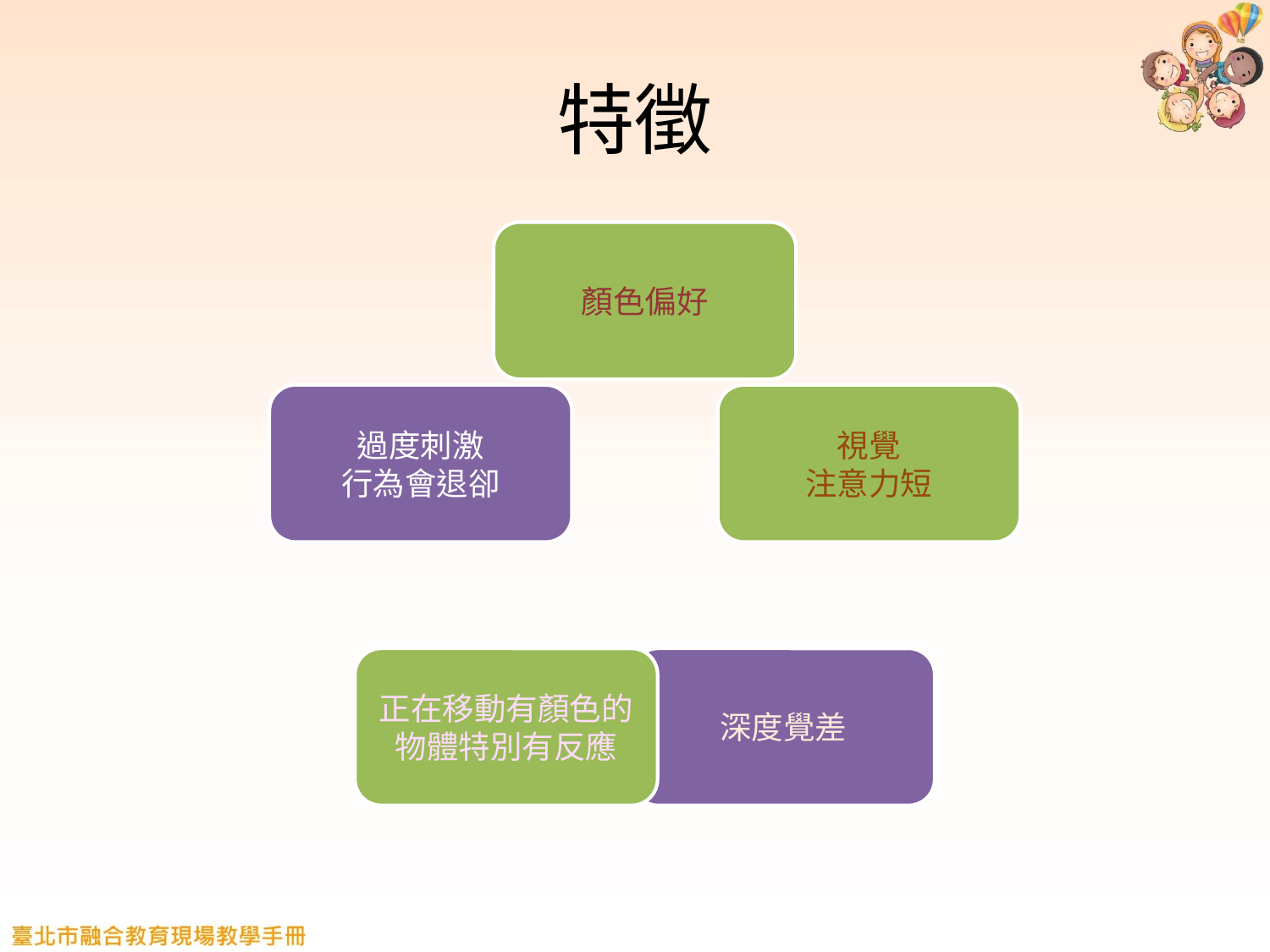

# 特徵
顏色偏好
視覺
注意力短
深度覺差
正在移動有顏色的物體特別有反應
過度刺激
行為會退卻